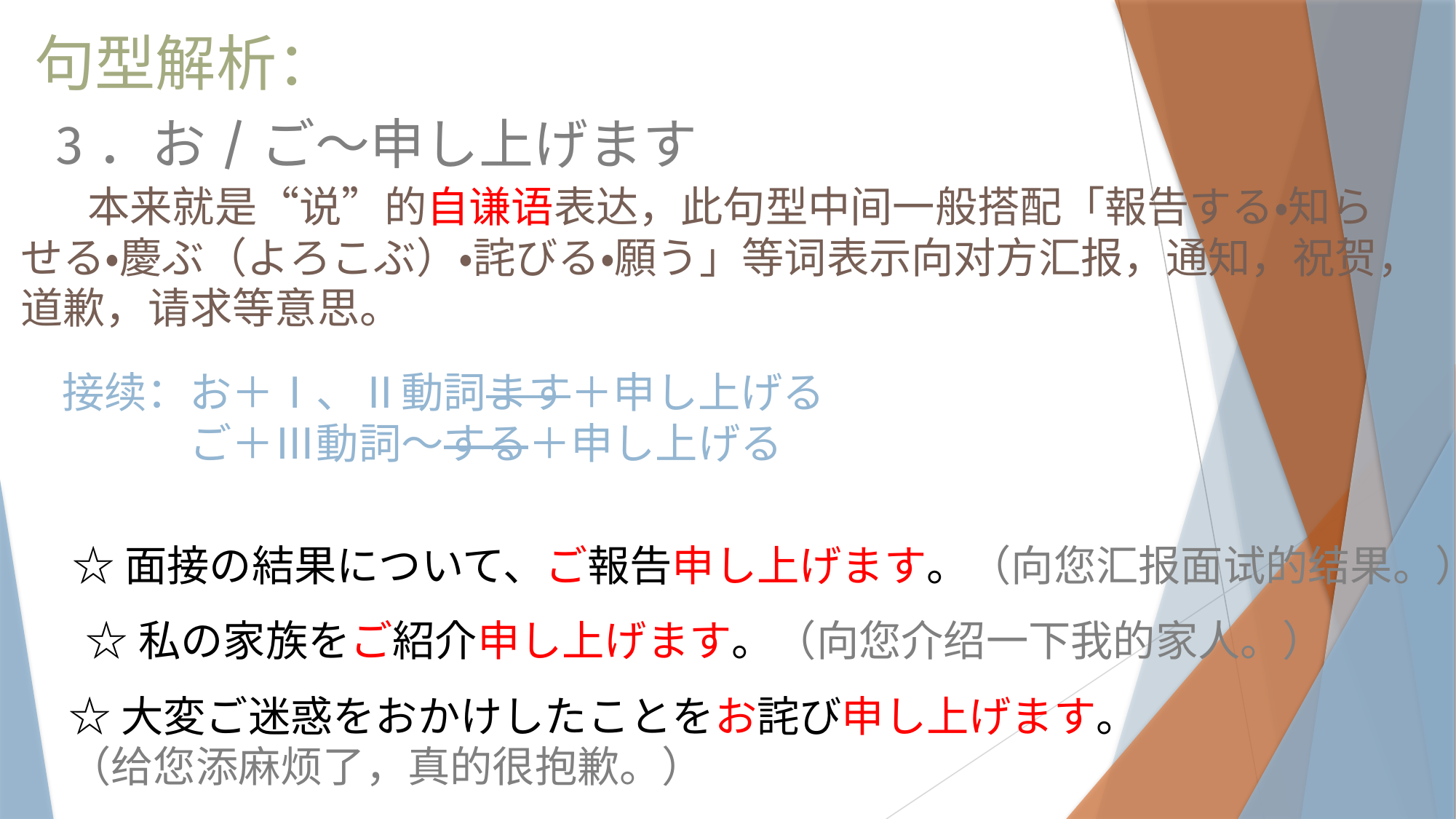

句型解析：
3．お/ご～申し上げます
      本来就是“说”的自谦语表达，此句型中间一般搭配「報告する・知らせる・慶ぶ（よろこぶ）・詫びる・願う」等词表示向对方汇报，通知，祝贺，道歉，请求等意思。
接续：お＋Ⅰ、Ⅱ動詞ます＋申し上げる
　　　ご＋Ⅲ動詞～する＋申し上げる
☆面接の結果について、ご報告申し上げます。（向您汇报面试的结果。）
☆私の家族をご紹介申し上げます。（向您介绍一下我的家人。）
☆大変ご迷惑をおかけしたことをお詫び申し上げます。
（给您添麻烦了，真的很抱歉。）